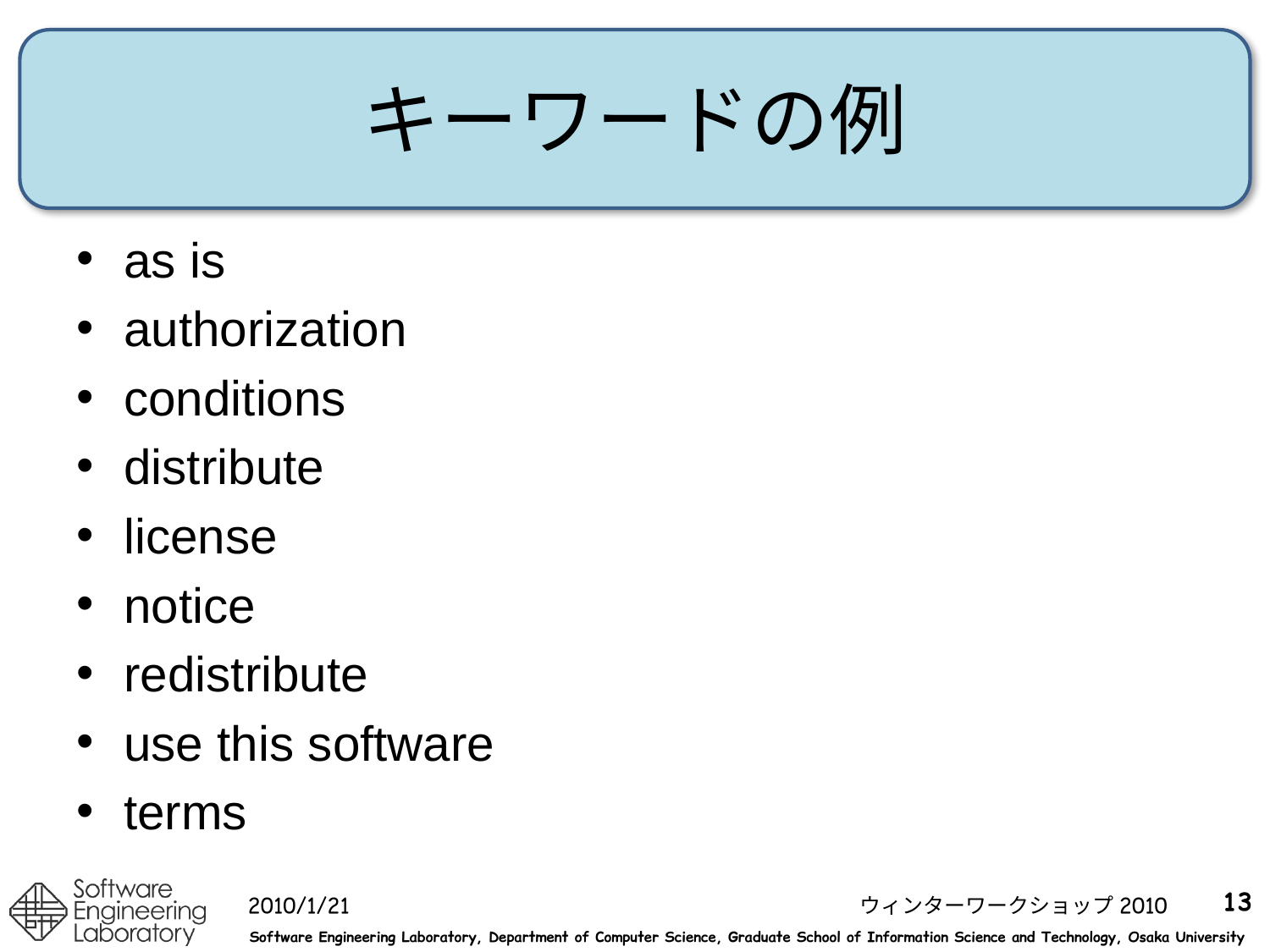

# キーワードの例
as is
authorization
conditions
distribute
license
notice
redistribute
use this software
terms
13
2010/1/21
ウィンターワークショップ2010